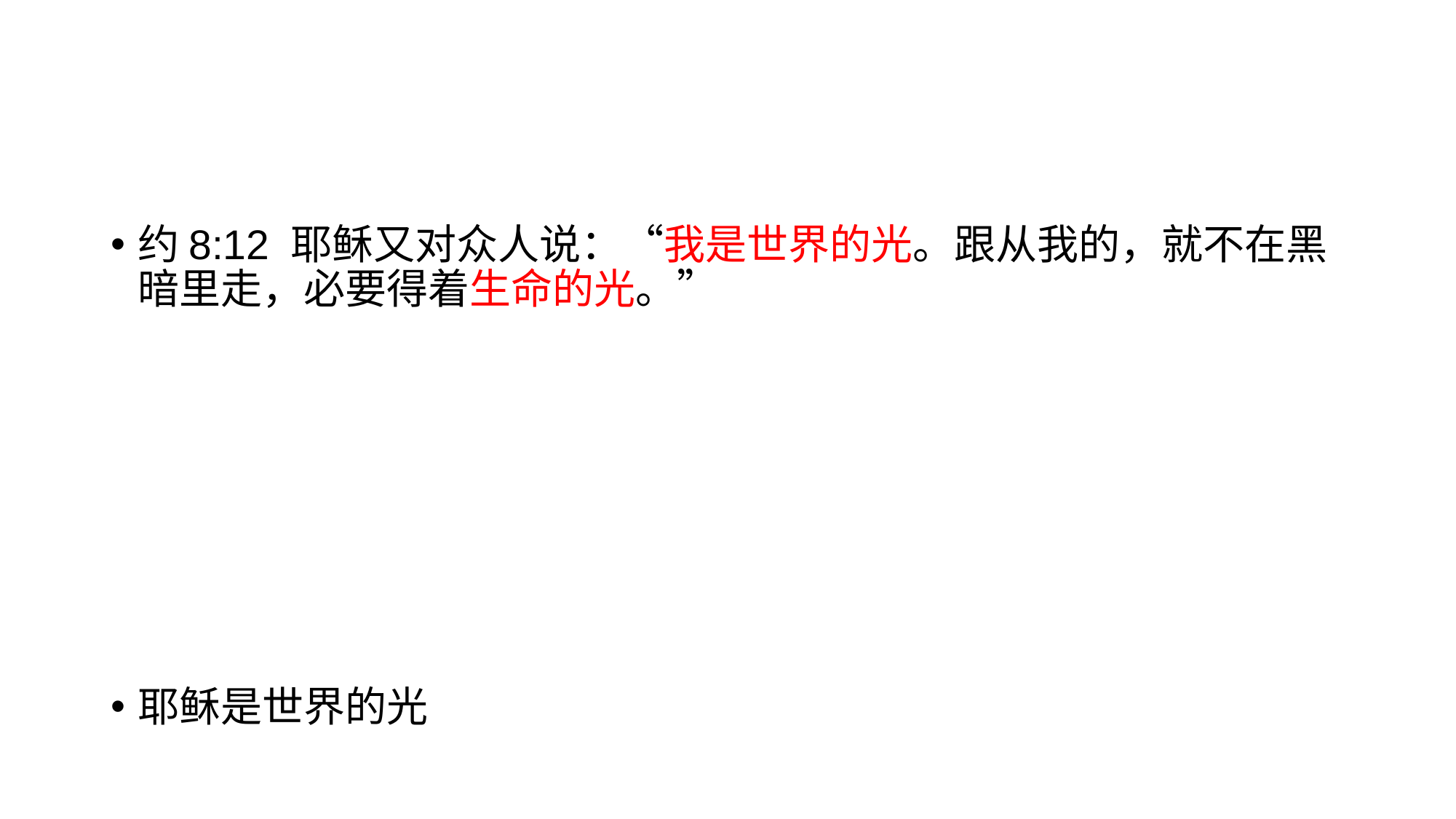

#
约8:12 耶稣又对众人说：“我是世界的光。跟从我的，就不在黑暗里走，必要得着生命的光。”

耶稣是世界的光